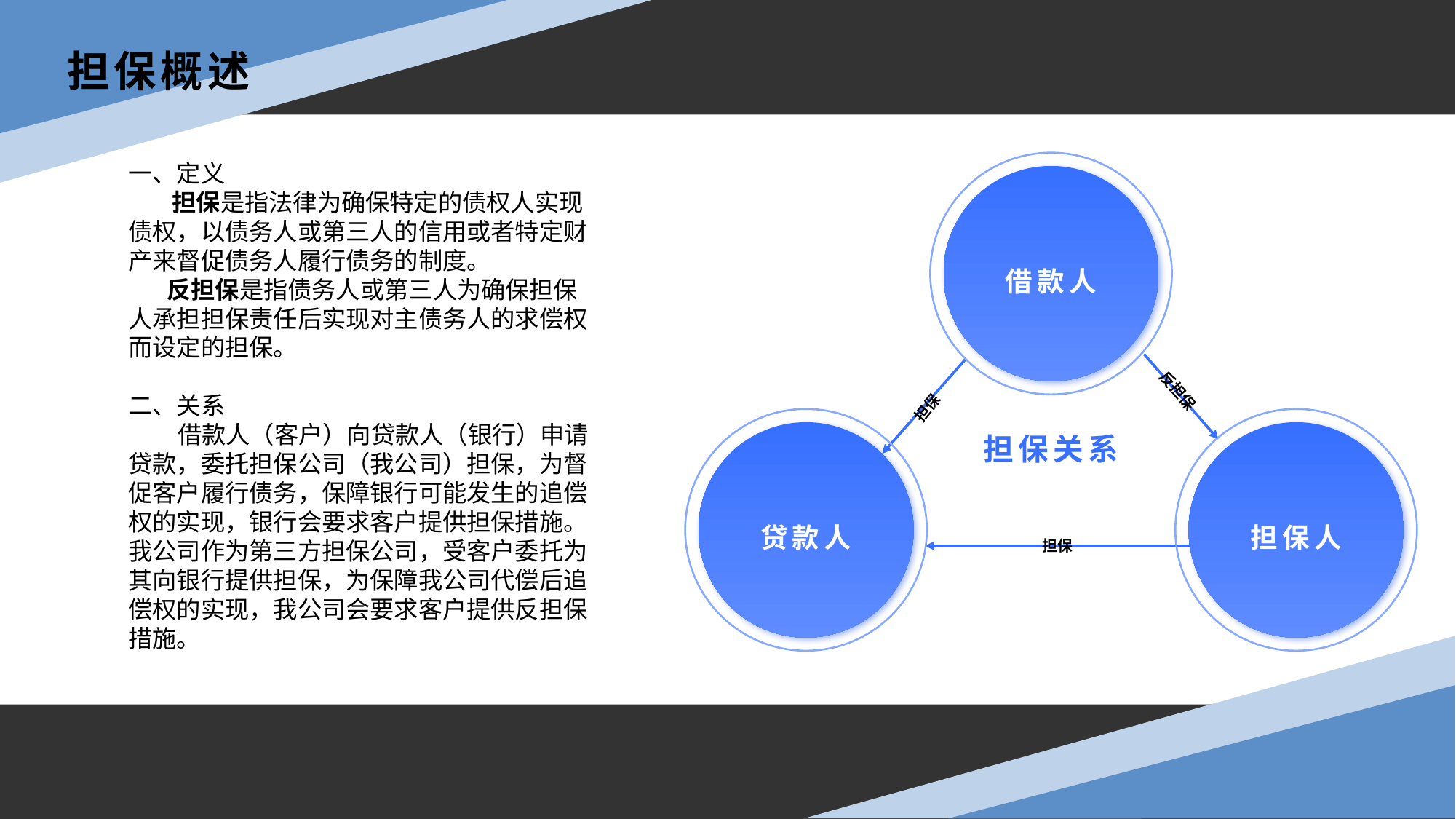

担保概述
一、定义
       担保是指法律为确保特定的债权人实现债权，以债务人或第三人的信用或者特定财产来督促债务人履行债务的制度。
      反担保是指债务人或第三人为确保担保人承担担保责任后实现对主债务人的求偿权而设定的担保。

二、关系
        借款人（客户）向贷款人（银行）申请贷款，委托担保公司（我公司）担保，为督促客户履行债务，保障银行可能发生的追偿权的实现，银行会要求客户提供担保措施。我公司作为第三方担保公司，受客户委托为其向银行提供担保，为保障我公司代偿后追偿权的实现，我公司会要求客户提供反担保措施。

借款人
反担保
担保

担保关系

贷款人
担保人
担保